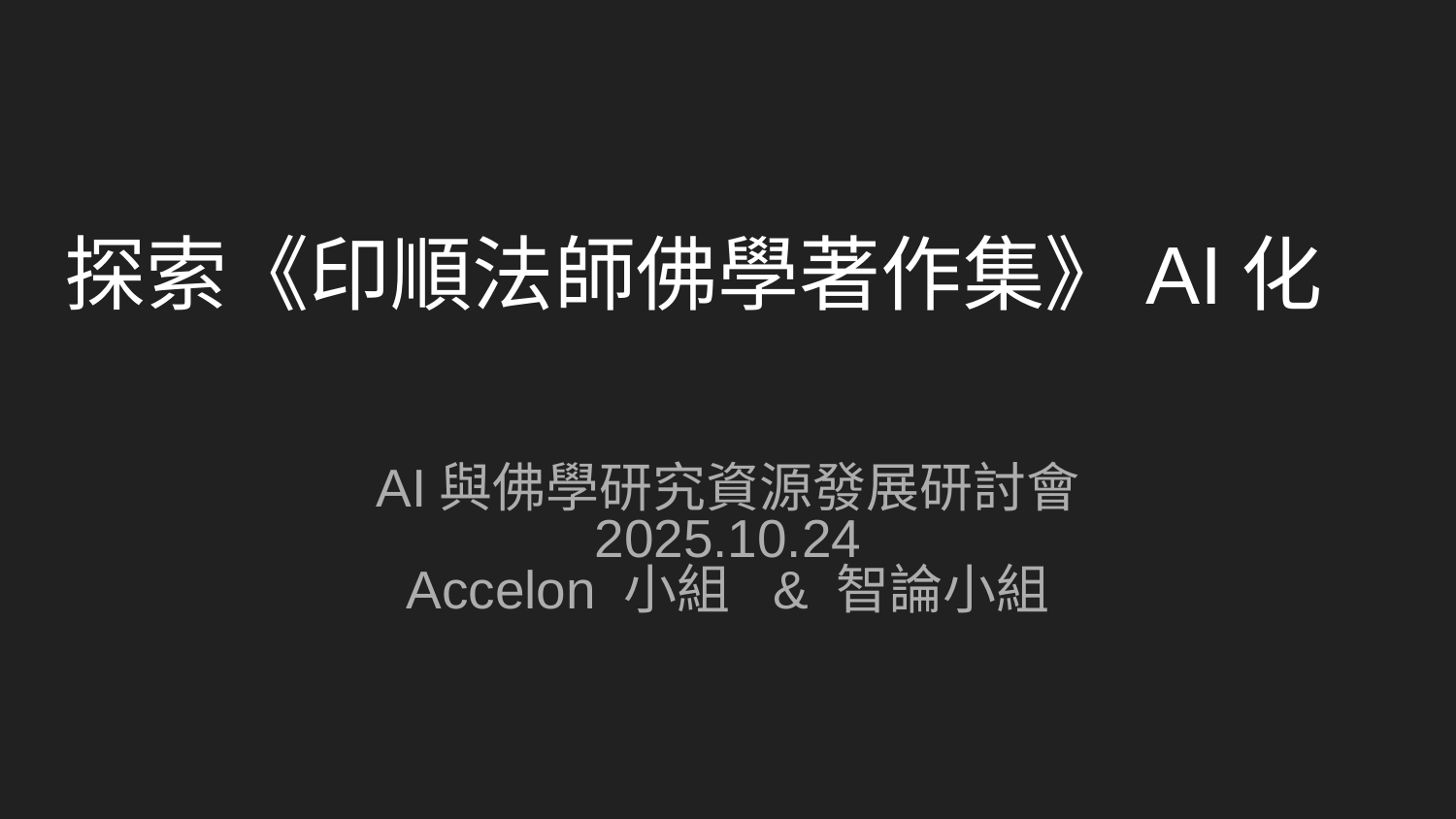

# 探索《印順法師佛學著作集》AI化
AI與佛學研究資源發展研討會
2025.10.24
Accelon 小組  & 智論小組